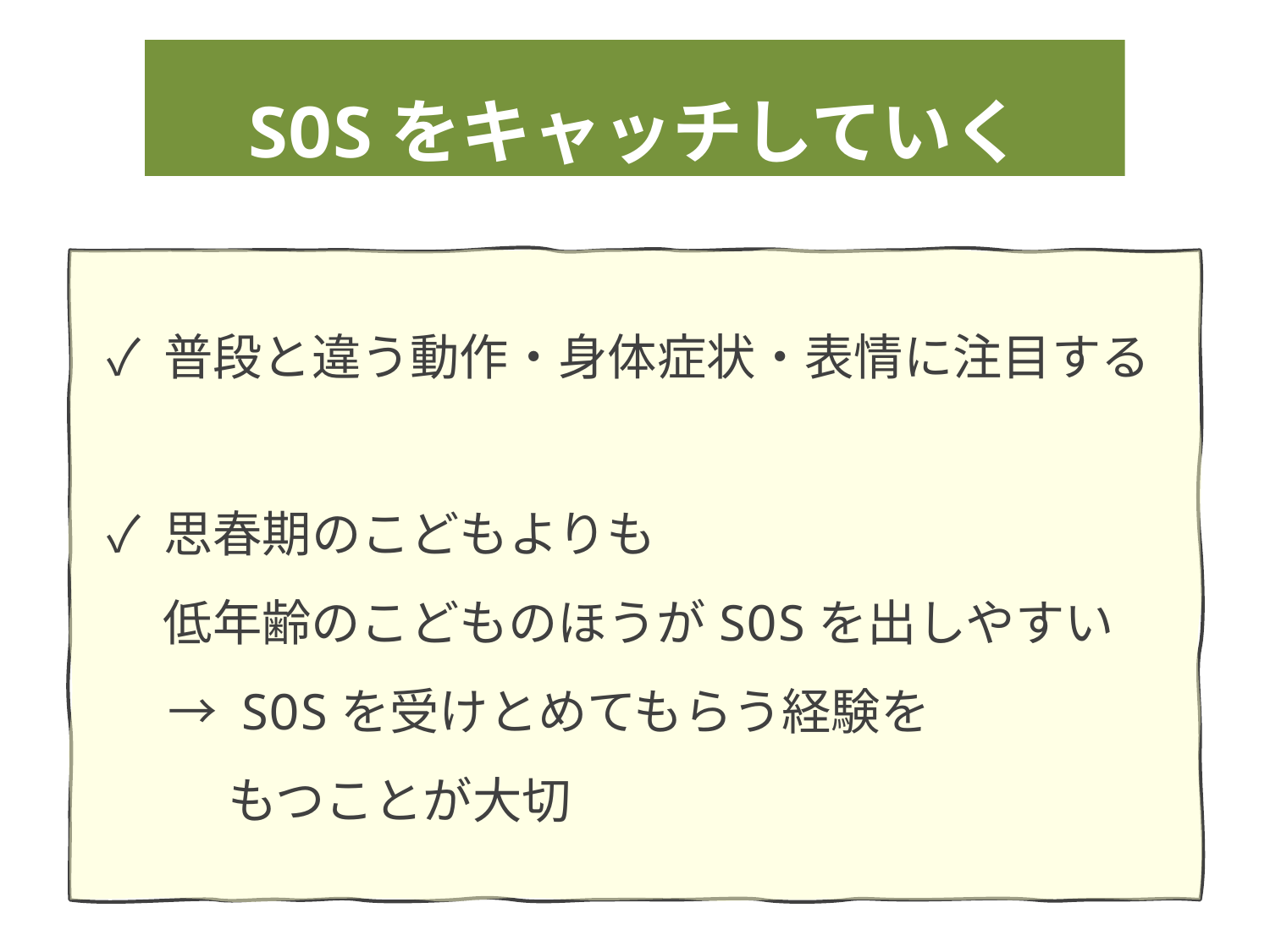

SOSをキャッチしていく

✓ 普段と違う動作・身体症状・表情に注目する

✓ 思春期のこどもよりも
    低年齢のこどものほうがSOSを出しやすい
　 → SOSを受けとめてもらう経験を
　　  もつことが大切